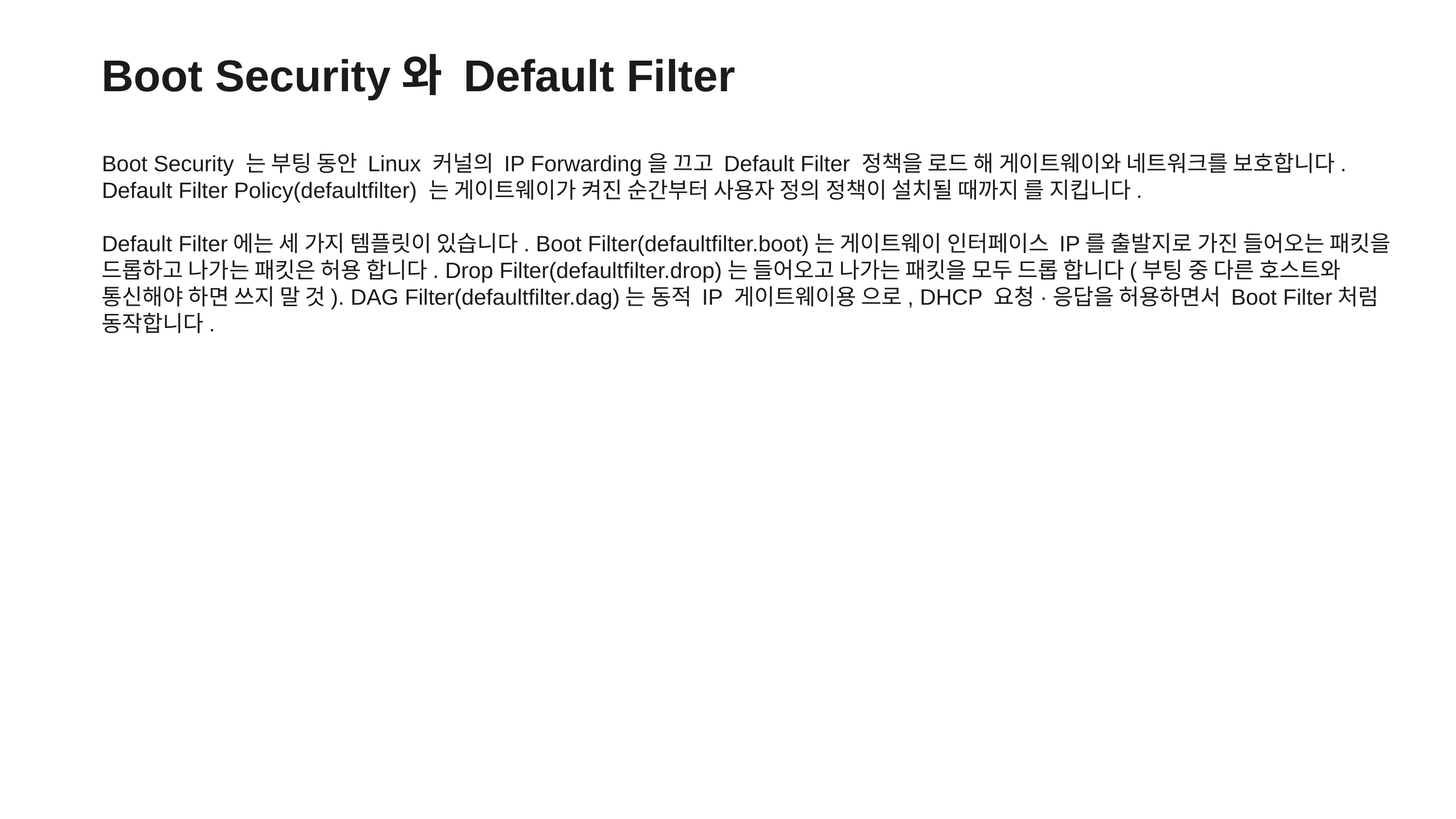

Boot Security와 Default Filter
Boot Security 는 부팅 동안 Linux 커널의 IP Forwarding을 끄고 Default Filter 정책을 로드 해 게이트웨이와 네트워크를 보호합니다. Default Filter Policy(defaultfilter) 는 게이트웨이가 켜진 순간부터 사용자 정의 정책이 설치될 때까지 를 지킵니다.

Default Filter에는 세 가지 템플릿이 있습니다. Boot Filter(defaultfilter.boot)는 게이트웨이 인터페이스 IP를 출발지로 가진 들어오는 패킷을 드롭하고 나가는 패킷은 허용 합니다. Drop Filter(defaultfilter.drop)는 들어오고 나가는 패킷을 모두 드롭 합니다(부팅 중 다른 호스트와 통신해야 하면 쓰지 말 것). DAG Filter(defaultfilter.dag)는 동적 IP 게이트웨이용 으로, DHCP 요청·응답을 허용하면서 Boot Filter처럼 동작합니다.